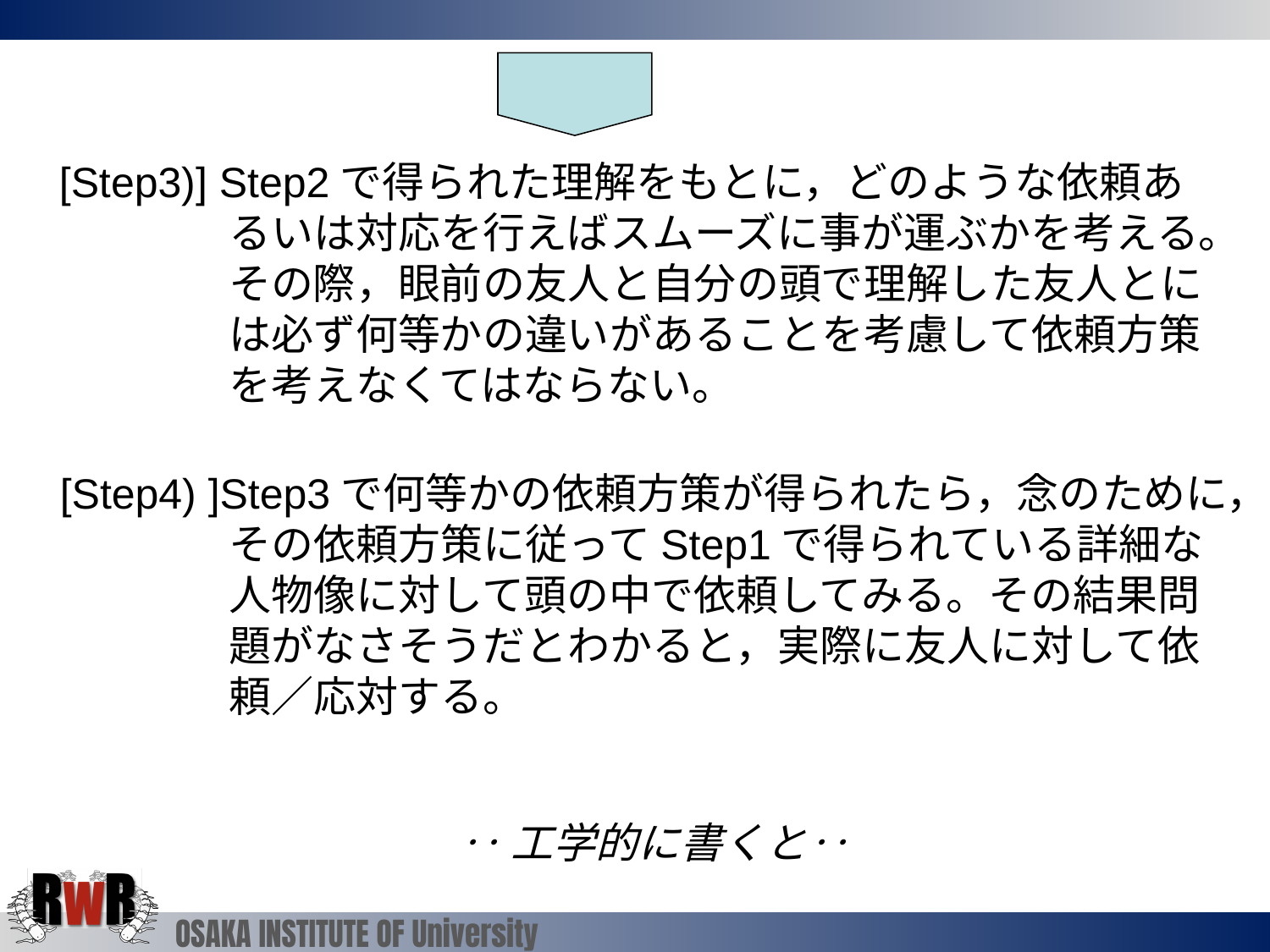

[Step3)] Step2で得られた理解をもとに，どのような依頼あ
　　　　るいは対応を行えばスムーズに事が運ぶかを考える。
　　　　その際，眼前の友人と自分の頭で理解した友人とに
　　　　は必ず何等かの違いがあることを考慮して依頼方策
　　　　を考えなくてはならない。

[Step4) ]Step3で何等かの依頼方策が得られたら，念のために，
　　　　その依頼方策に従ってStep1で得られている詳細な
　　　　人物像に対して頭の中で依頼してみる。その結果問
　　　　題がなさそうだとわかると，実際に友人に対して依
　　　　頼／応対する。
‥工学的に書くと‥